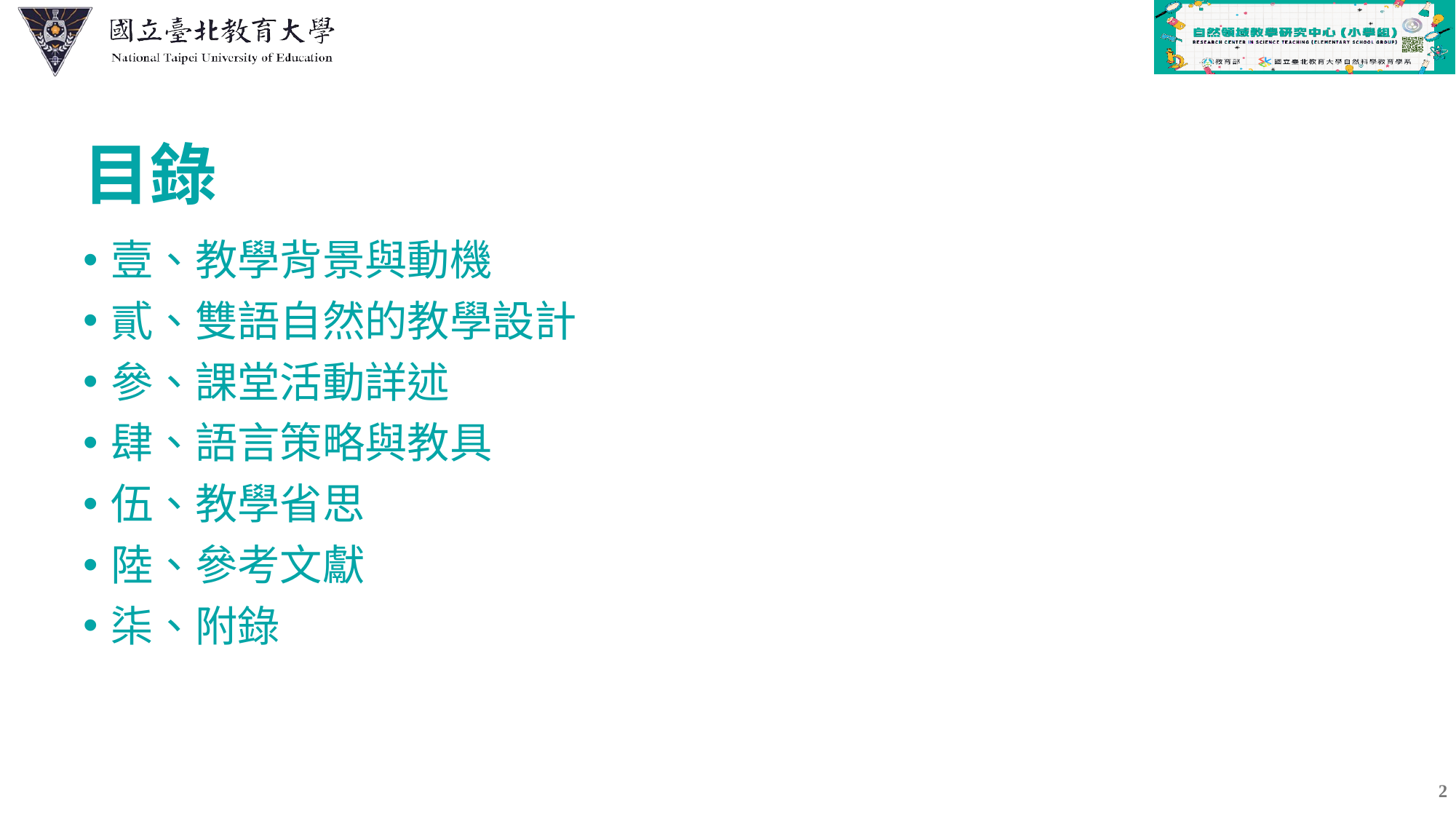

|  |
| --- |
|  |
|  |
|  |
|  |
|  |
目錄
壹、教學背景與動機
貳、雙語自然的教學設計
參、課堂活動詳述
肆、語言策略與教具
伍、教學省思
陸、參考文獻
柒、附錄
2